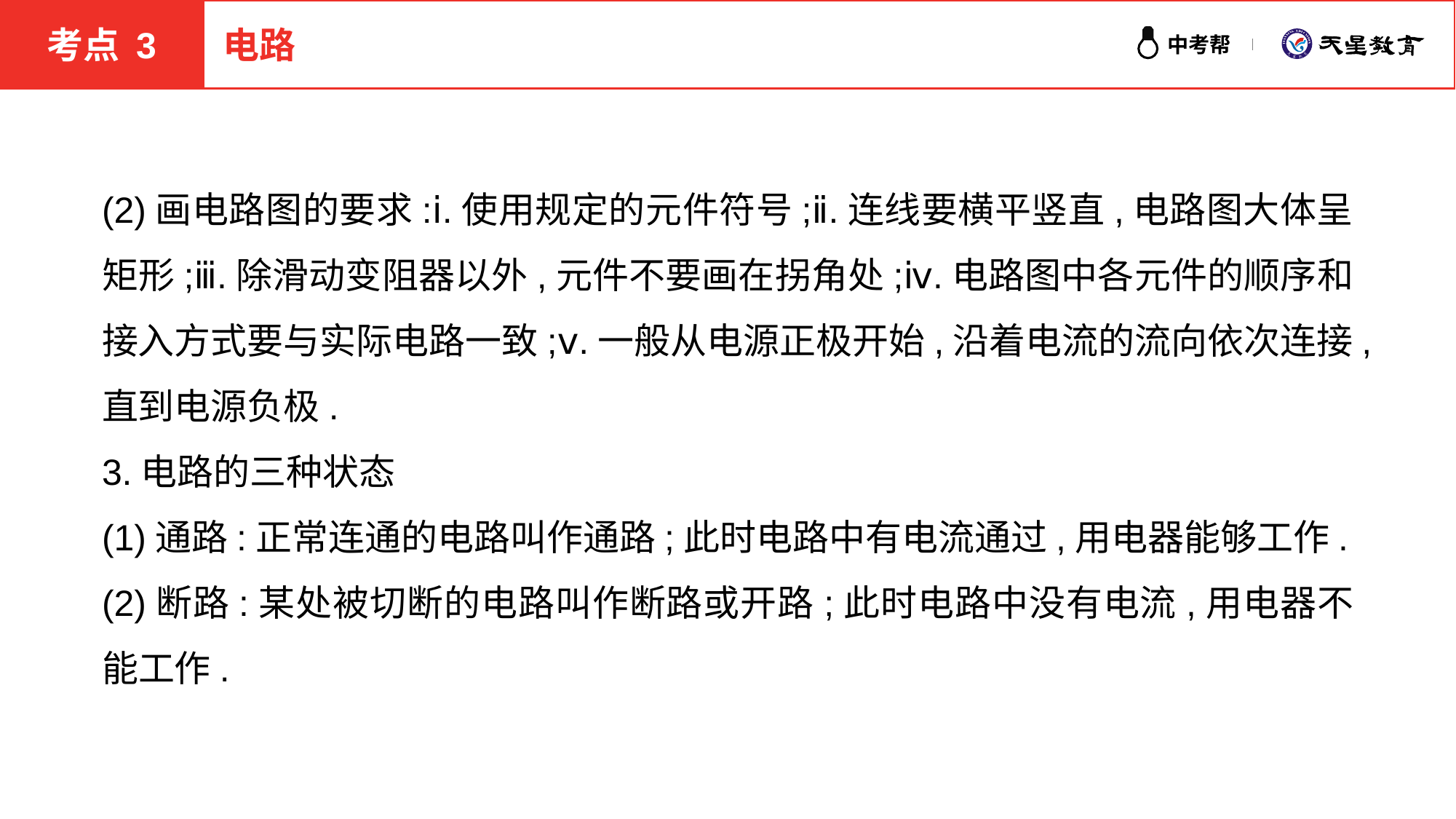

考点 3
电路
(2)画电路图的要求:ⅰ.使用规定的元件符号;ⅱ.连线要横平竖直,电路图大体呈矩形;ⅲ.除滑动变阻器以外,元件不要画在拐角处;ⅳ.电路图中各元件的顺序和接入方式要与实际电路一致;ⅴ.一般从电源正极开始,沿着电流的流向依次连接,直到电源负极.
3.电路的三种状态
(1)通路:正常连通的电路叫作通路;此时电路中有电流通过,用电器能够工作.
(2)断路:某处被切断的电路叫作断路或开路;此时电路中没有电流,用电器不能工作.